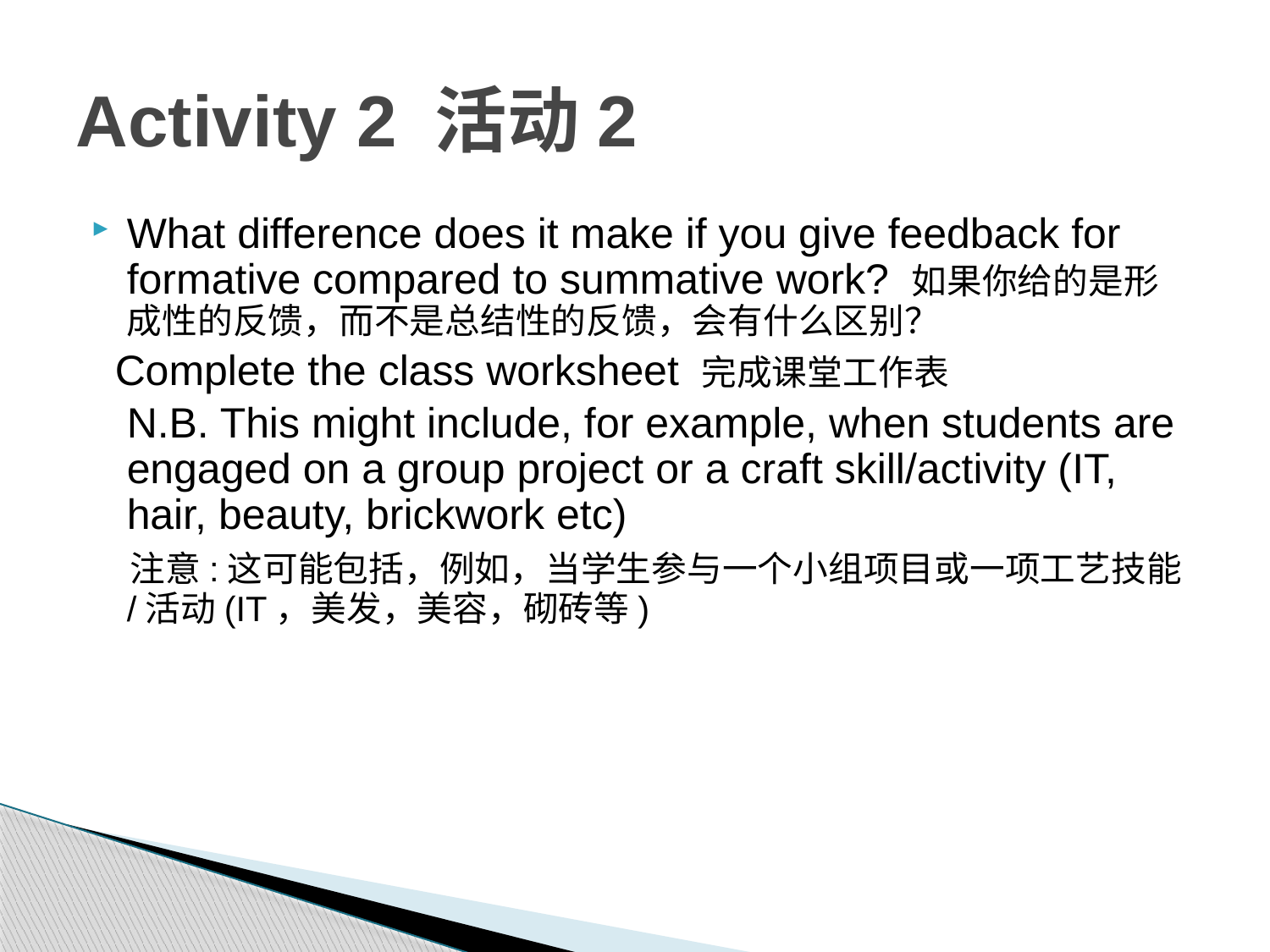

# Activity 2 活动2
What difference does it make if you give feedback for formative compared to summative work? 如果你给的是形成性的反馈，而不是总结性的反馈，会有什么区别？
  Complete the class worksheet 完成课堂工作表
   N.B. This might include, for example, when students are engaged on a group project or a craft skill/activity (IT, hair, beauty, brickwork etc)
   注意:这可能包括，例如，当学生参与一个小组项目或一项工艺技能/活动(IT，美发，美容，砌砖等)